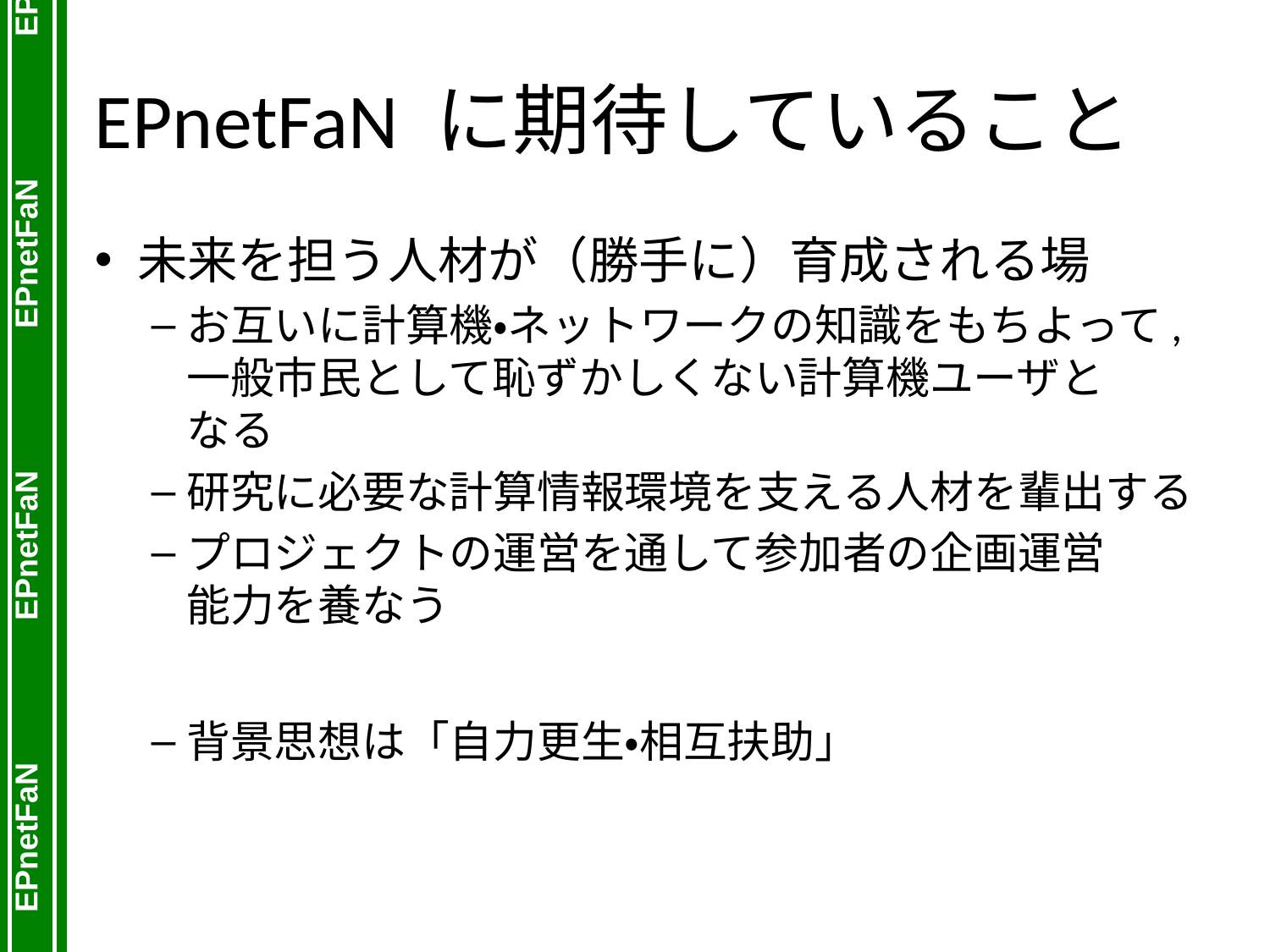

# EPnetFaN に期待していること
未来を担う人材が（勝手に）育成される場
お互いに計算機・ネットワークの知識をもちよって, 一般市民として恥ずかしくない計算機ユーザと
なる
研究に必要な計算情報環境を支える人材を輩出する
プロジェクトの運営を通して参加者の企画運営
能力を養なう

背景思想は「自力更生・相互扶助」